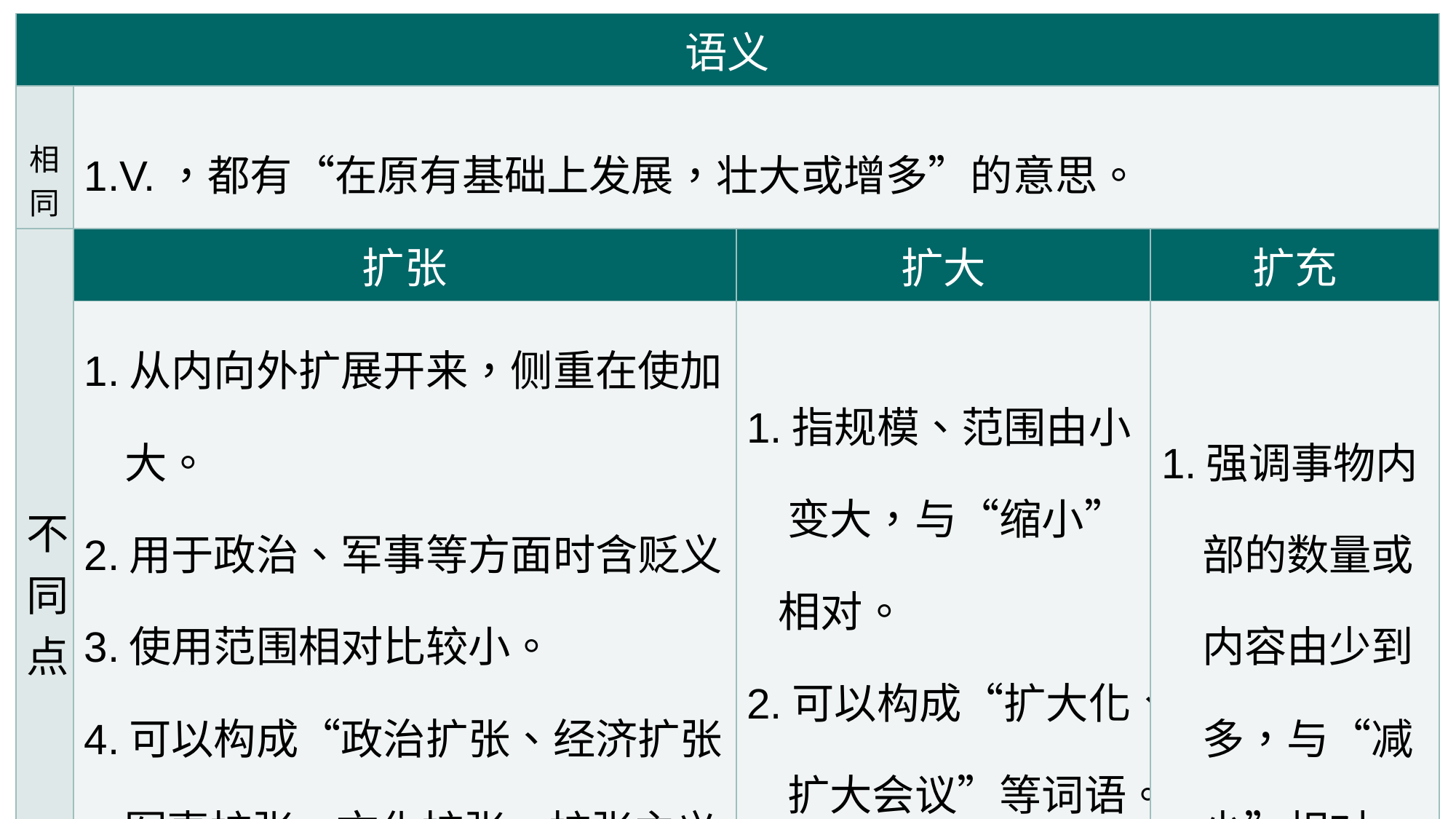

| 语义 |  |  |  |
| --- | --- | --- | --- |
| 相同 | 1.V.，都有“在原有基础上发展，壮大或增多”的意思。 |  |  |
| 不同点 | 扩张 | 扩大 | 扩充 |
|  | 1.从内向外扩展开来，侧重在使加 大。 2.用于政治、军事等方面时含贬义。 3.使用范围相对比较小。 4.可以构成“政治扩张、经济扩张、 军事扩张、文化扩张、扩张主义、 扩张政策”。 | 1.指规模、范围由小 变大，与“缩小” 相对。 2.可以构成“扩大化、 扩大会议”等词语。 | 1.强调事物内 部的数量或 内容由少到 多，与“减 少”相对。 |